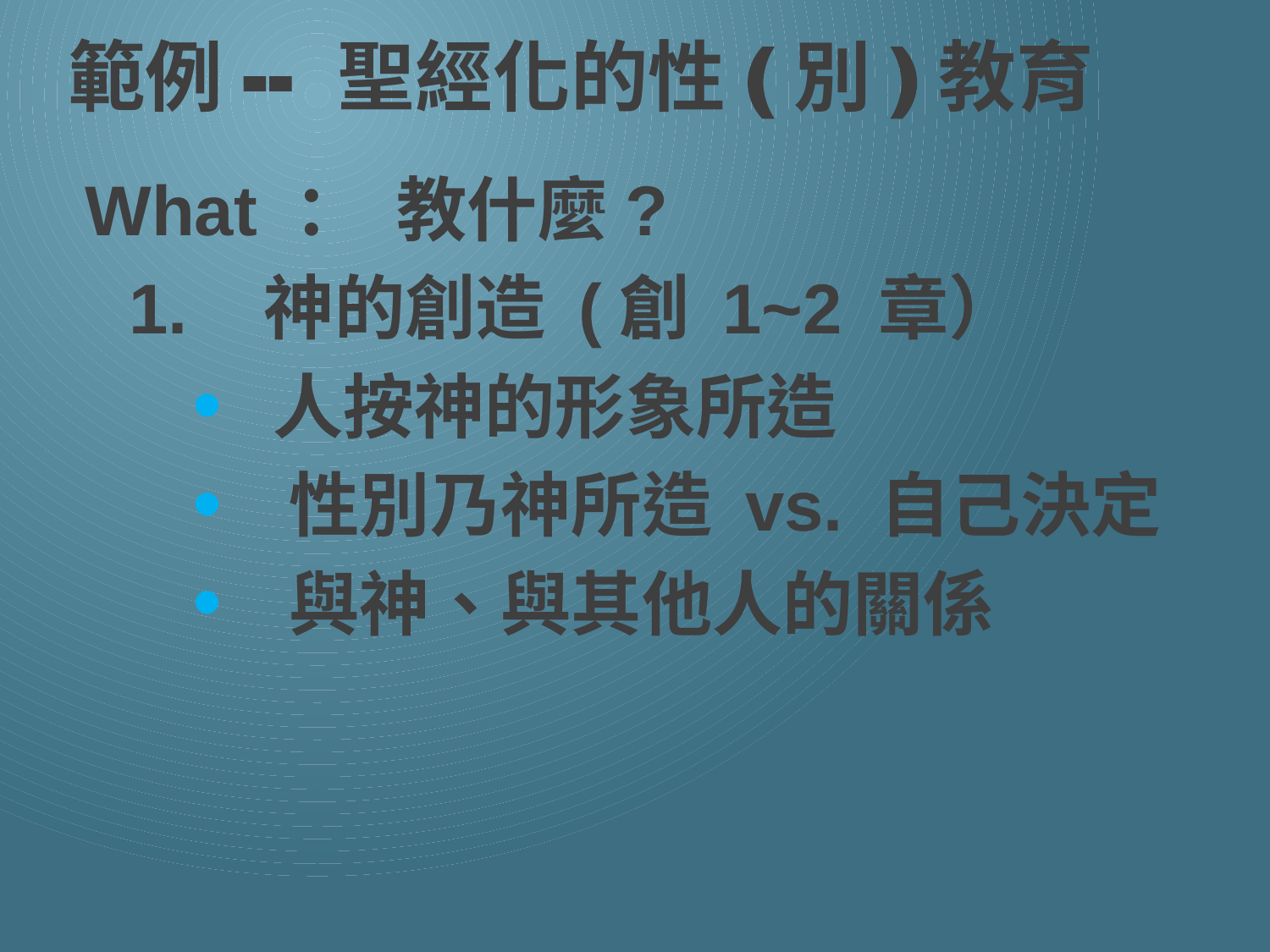

# 範例-- 聖經化的性(別)教育
 What ：  教什麼?
1.   神的創造 (創 1~2 章）
  人按神的形象所造
   性別乃神所造 vs. 自己決定
   與神、與其他人的關係